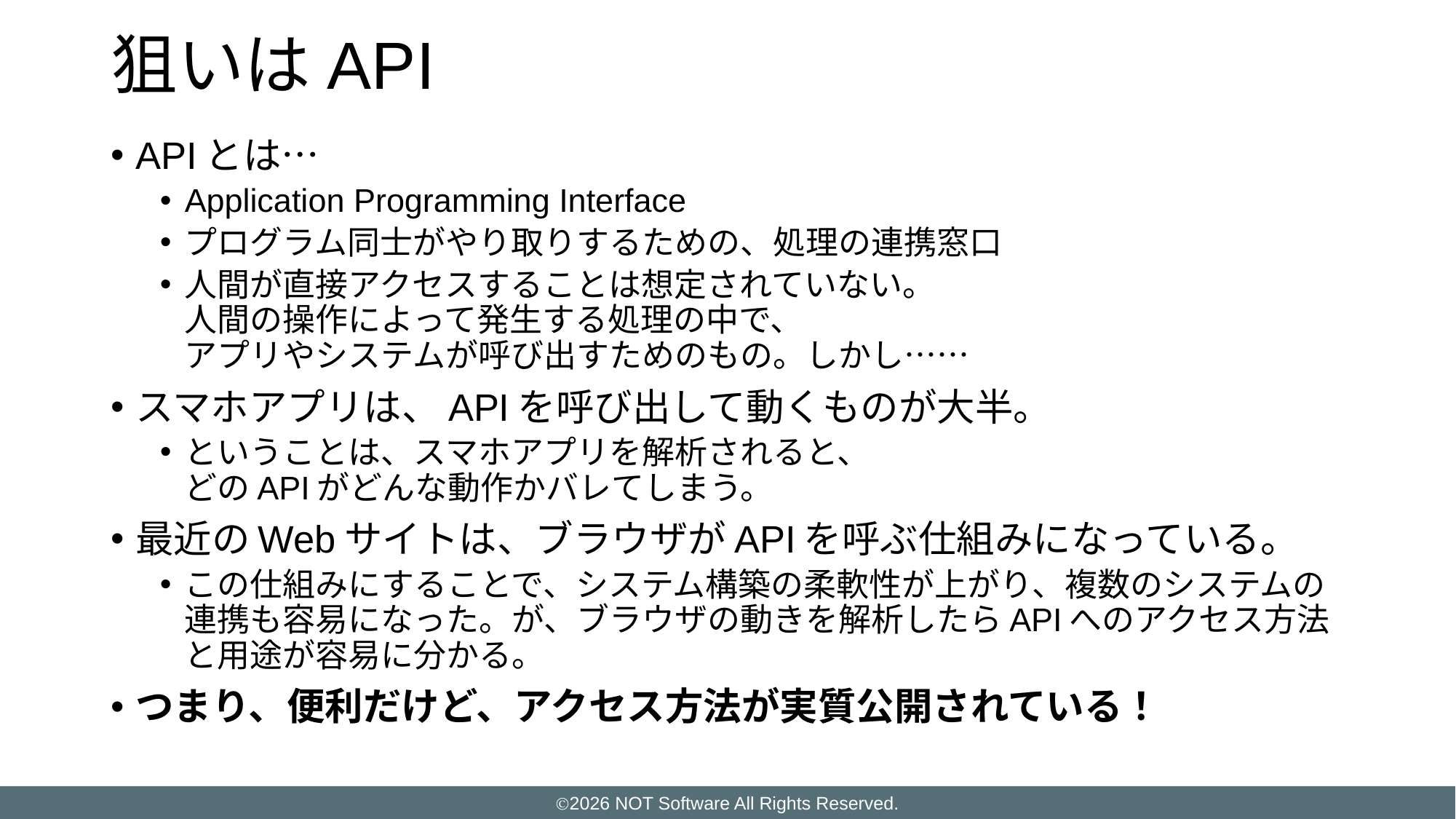

# 狙いはAPI
APIとは…
Application Programming Interface
プログラム同士がやり取りするための、処理の連携窓口
人間が直接アクセスすることは想定されていない。
人間の操作によって発生する処理の中で、
アプリやシステムが呼び出すためのもの。しかし……
スマホアプリは、APIを呼び出して動くものが大半。
ということは、スマホアプリを解析されると、
どのAPIがどんな動作かバレてしまう。
最近のWebサイトは、ブラウザがAPIを呼ぶ仕組みになっている。
この仕組みにすることで、システム構築の柔軟性が上がり、複数のシステムの連携も容易になった。が、ブラウザの動きを解析したらAPIへのアクセス方法と用途が容易に分かる。
つまり、便利だけど、アクセス方法が実質公開されている！